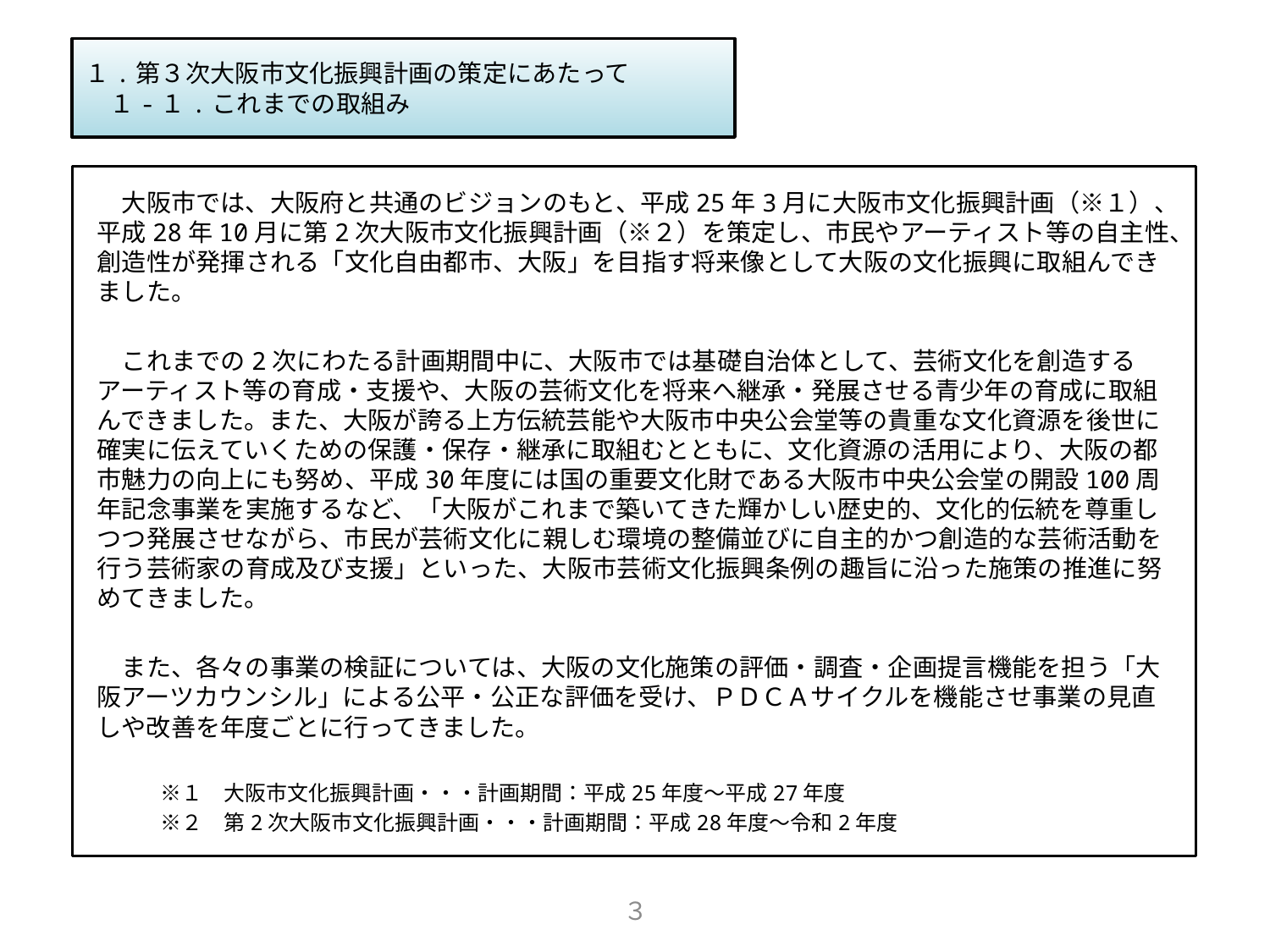

１.第３次大阪市文化振興計画の策定にあたって
　１-１.これまでの取組み
　大阪市では、大阪府と共通のビジョンのもと、平成25年3月に大阪市文化振興計画（※１）、平成28年10月に第2次大阪市文化振興計画（※２）を策定し、市民やアーティスト等の自主性、創造性が発揮される「文化自由都市、大阪」を目指す将来像として大阪の文化振興に取組んできました。

　これまでの2次にわたる計画期間中に、大阪市では基礎自治体として、芸術文化を創造するアーティスト等の育成・支援や、大阪の芸術文化を将来へ継承・発展させる青少年の育成に取組んできました。また、大阪が誇る上方伝統芸能や大阪市中央公会堂等の貴重な文化資源を後世に確実に伝えていくための保護・保存・継承に取組むとともに、文化資源の活用により、大阪の都市魅力の向上にも努め、平成30年度には国の重要文化財である大阪市中央公会堂の開設100周年記念事業を実施するなど、「大阪がこれまで築いてきた輝かしい歴史的、文化的伝統を尊重しつつ発展させながら、市民が芸術文化に親しむ環境の整備並びに自主的かつ創造的な芸術活動を行う芸術家の育成及び支援」といった、大阪市芸術文化振興条例の趣旨に沿った施策の推進に努めてきました。

　また、各々の事業の検証については、大阪の文化施策の評価・調査・企画提言機能を担う「大阪アーツカウンシル」による公平・公正な評価を受け、ＰＤＣＡサイクルを機能させ事業の見直しや改善を年度ごとに行ってきました。

　　　※１　大阪市文化振興計画・・・計画期間：平成25年度～平成27年度
　　　※２　第2次大阪市文化振興計画・・・計画期間：平成28年度～令和2年度
３